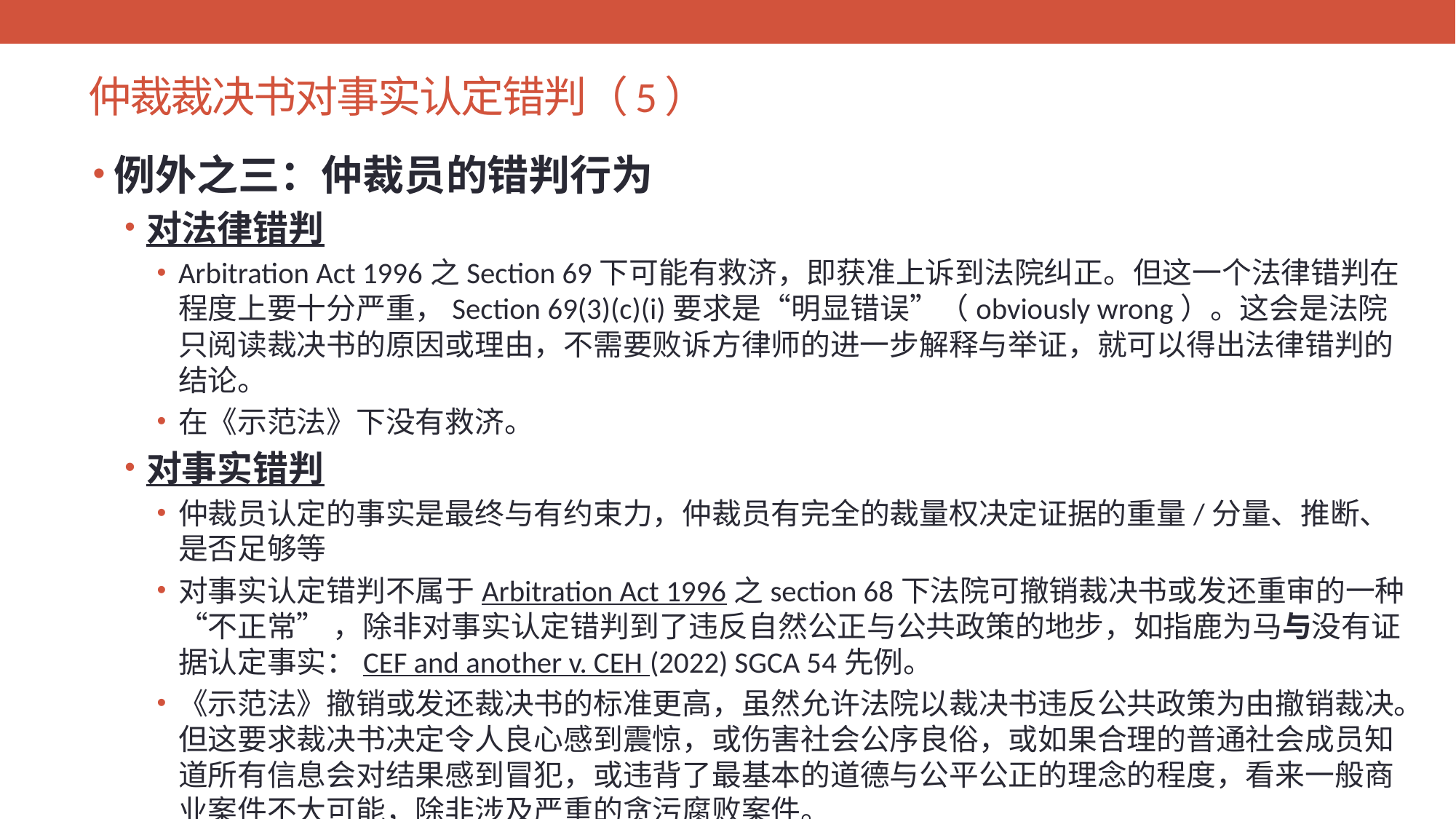

# 仲裁裁决书对事实认定错判（5）
例外之三：仲裁员的错判行为
对法律错判
Arbitration Act 1996之Section 69下可能有救济，即获准上诉到法院纠正。但这一个法律错判在程度上要十分严重，Section 69(3)(c)(i)要求是“明显错误”（obviously wrong）。这会是法院只阅读裁决书的原因或理由，不需要败诉方律师的进一步解释与举证，就可以得出法律错判的结论。
在《示范法》下没有救济。
对事实错判
仲裁员认定的事实是最终与有约束力，仲裁员有完全的裁量权决定证据的重量/分量、推断、是否足够等
对事实认定错判不属于Arbitration Act 1996之section 68下法院可撤销裁决书或发还重审的一种“不正常” ，除非对事实认定错判到了违反自然公正与公共政策的地步，如指鹿为马与没有证据认定事实：CEF and another v. CEH (2022) SGCA 54先例。
《示范法》撤销或发还裁决书的标准更高，虽然允许法院以裁决书违反公共政策为由撤销裁决。但这要求裁决书决定令人良心感到震惊，或伤害社会公序良俗，或如果合理的普通社会成员知道所有信息会对结果感到冒犯，或违背了最基本的道德与公平公正的理念的程度，看来一般商业案件不大可能，除非涉及严重的贪污腐败案件。